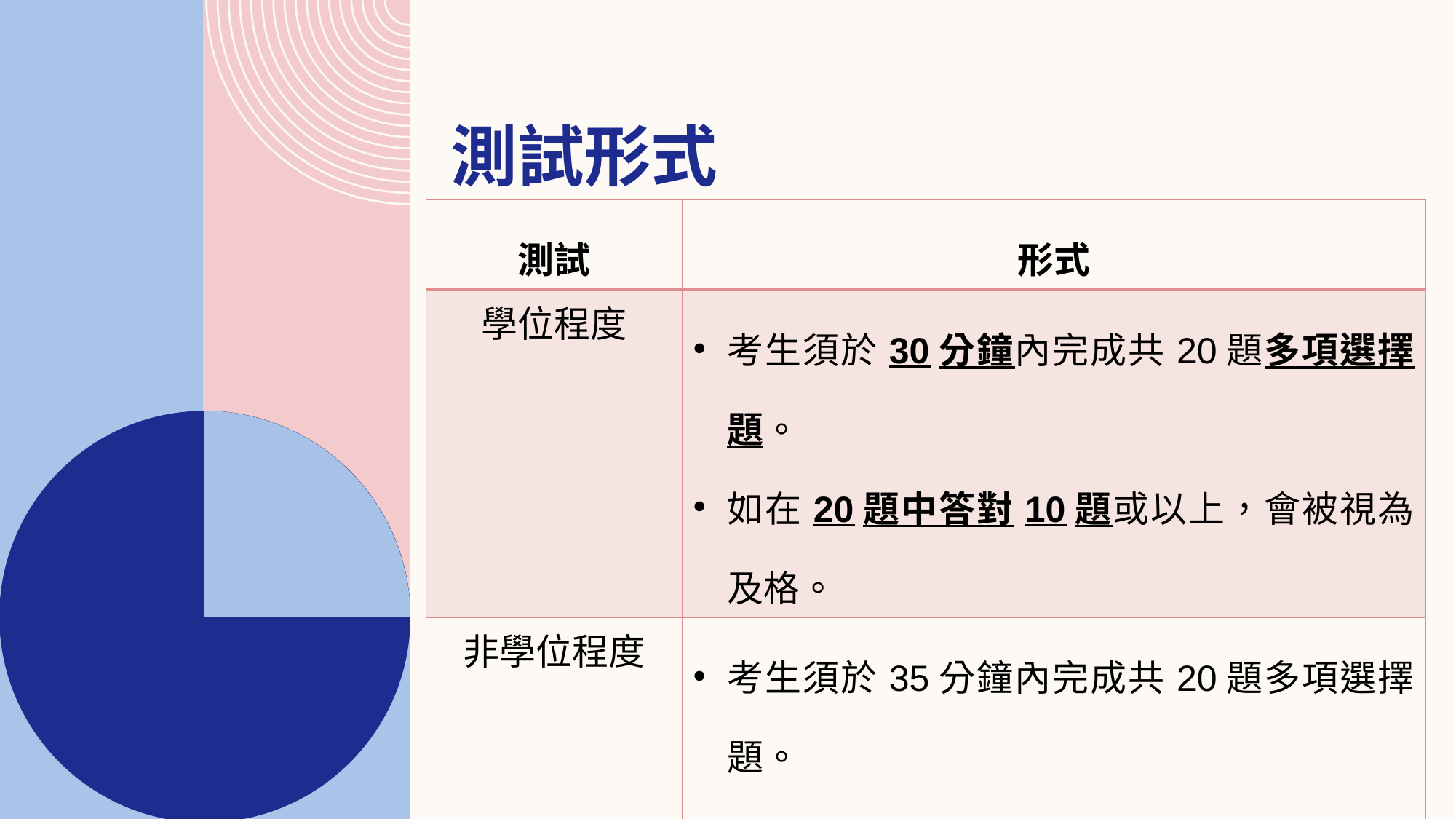

# 測試形式
| 測試 | 形式 |
| --- | --- |
| 學位程度 | 考生須於30分鐘內完成共20題多項選擇題。 如在20題中答對10題或以上，會被視為及格。 |
| 非學位程度 | 考生須於35分鐘內完成共20題多項選擇題。 如在20題中答對10題或以上，會被視為及格。 |